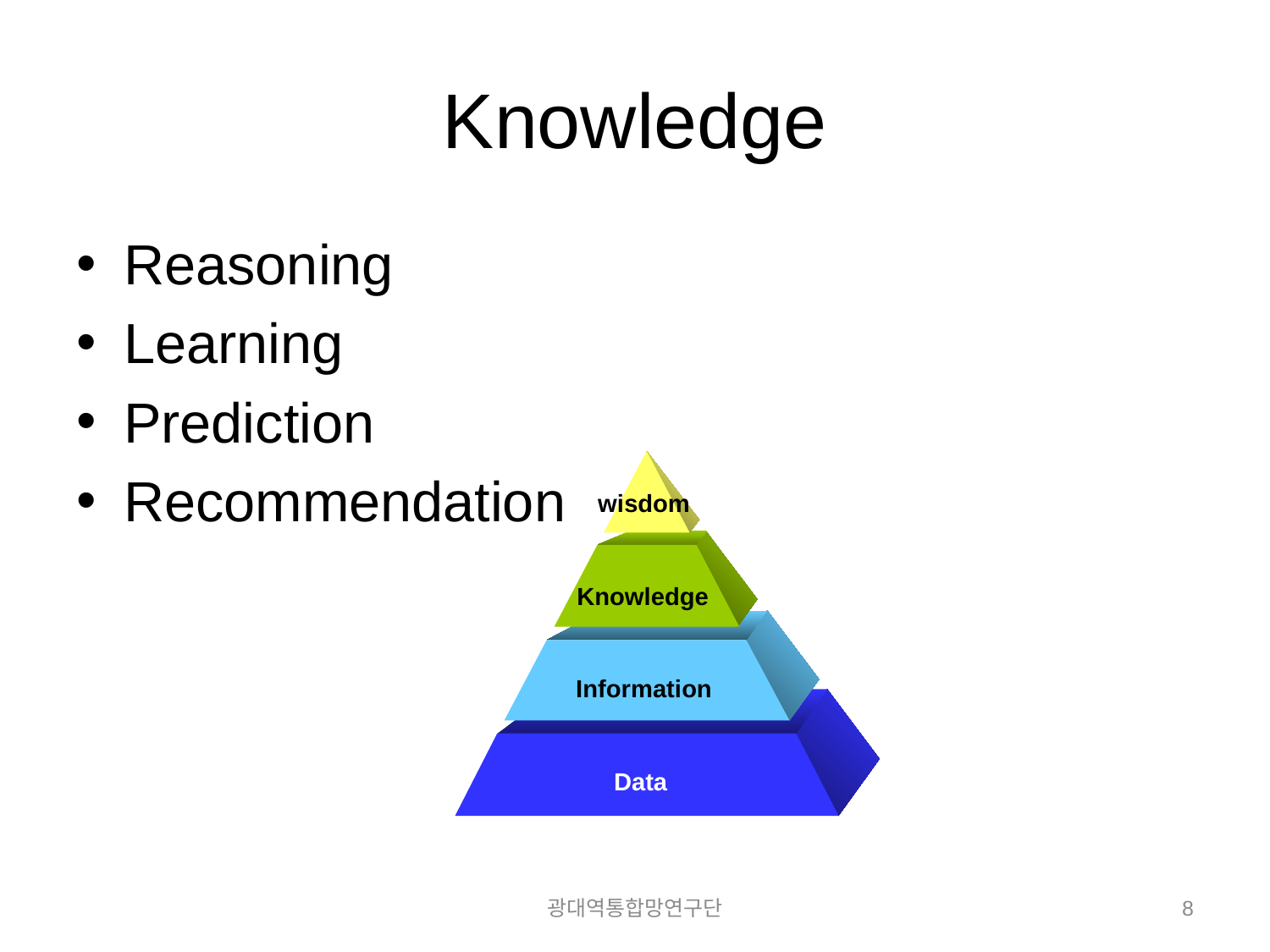

# Knowledge
Reasoning
Learning
Prediction
Recommendation

wisdom
Knowledge
Information
Data
광대역통합망연구단
8